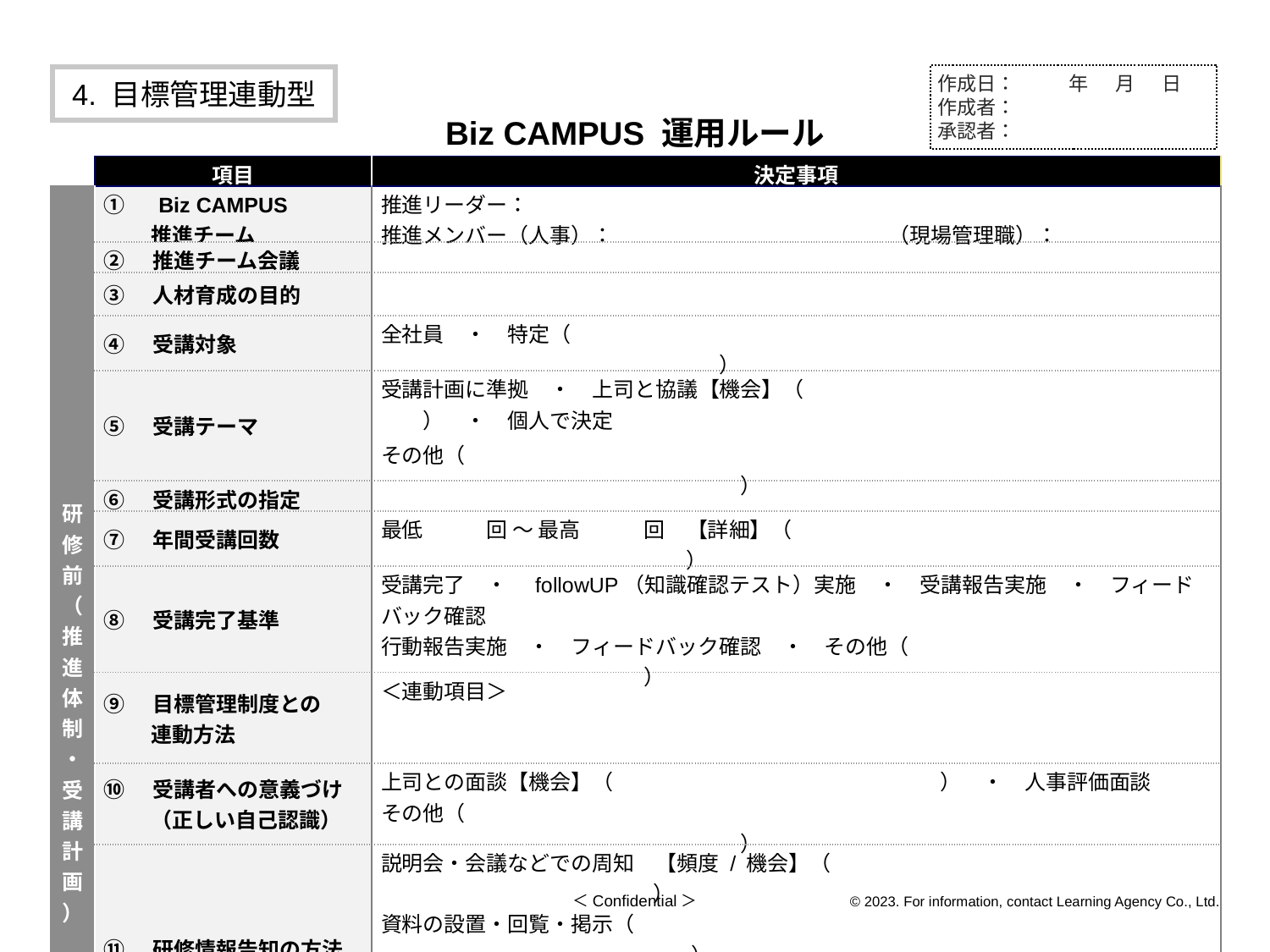

作成日：            年      月      日
作成者：
承認者：
4. 目標管理連動型
# Biz CAMPUS 運用ルール
|  | 項目 | 決定事項 |
| --- | --- | --- |
| 研修前（推進体制・受講計画） | ①　Biz CAMPUS 　　 推進チーム | 推進リーダー：　　　　　　　　　　 推進メンバー（人事）：　　　　　　　　　　　　　（現場管理職）： |
|  | ②　推進チーム会議 |  |
|  | ③　人材育成の目的 |  |
|  | ④　受講対象 | 全社員　・　特定（ 　　　　　　　　　　　　　　　　　　　　　　　　　　　　　　　　　　　　　　　　　　　　　　） |
|  | ⑤　受講テーマ | 受講計画に準拠　・　上司と協議【機会】（　　　　　　　　　　　　　　　　　　　　　）　・　個人で決定 その他（　　　　　　　　　　　　　　　　　　　　　　　　　　　　　　　　　　　　　　　　　　　　　　　　　　　　） |
|  | ⑥　受講形式の指定 |  |
|  | ⑦　年間受講回数 | 最低　　　回 ～ 最高　　　回　【詳細】（　　　　　　　　　　　　　　　　　　　　　　　　 　　　　　　　　　） |
|  | ⑧　受講完了基準 | 受講完了　・　followUP（知識確認テスト）実施　・　受講報告実施　・　フィードバック確認 行動報告実施　・　フィードバック確認　・　その他（　　　　　　　　　　　　　　　　　　　　　　　 　　　） |
|  | ⑨　目標管理制度との 　　 連動方法 | ＜連動項目＞ |
|  | ⑩　受講者への意義づけ 　　（正しい自己認識） | 上司との面談【機会】（　　　　　　　　　　　 　　　　）　・　人事評価面談　 その他（　　　　　　　　　　　　　　　　　　　　　　　　　　　　　　　　　　　　　　　　　　　　　　　　　　　　） |
|  | ⑪　研修情報告知の方法 | 説明会・会議などでの周知　【頻度 / 機会】（　　　　　　　　　　　　　　　　　　　 　　　　　　　 　　　） 資料の設置・回覧・掲示（　　　　　　　　　　　　　　　　　　　　　　　　　　　　　 　 　 　　　　　　　　　　） データ共有（　　　　　　　　　　　　　　　　　　　　　　 　　　　　　　　　　　　　 　　　　　　 　　　　 ） その他（　人・組織創りのヒントの転送　・　　　　　　　　　　　　　　　　　　　 　　　　　　　　　　　　　 ） |
|  | ⑫　研修情報告知の 　　 タイミング | スケジュール公開日　・　予約開始日　・　毎月　　日　・　毎週　　曜日　・　隔週 その他（　　　　　　　　　　　　　　　　　　　　　　　　　　　　　　　　　　　　　　　　　　　 　　　　　　　　　） |
|  | ⑬　研修予約 　　 （誰が / いつ） | ＜誰が予約するか＞　受講者本人　・　受講者以外（　　　　　　　　　　　　　　 　　 　　　　　　　　） ＜いつ予約するか＞　期初　・　期中　・　期末　・　随時　・　その他（　　　　　　　　 　　　　　　　） |
1